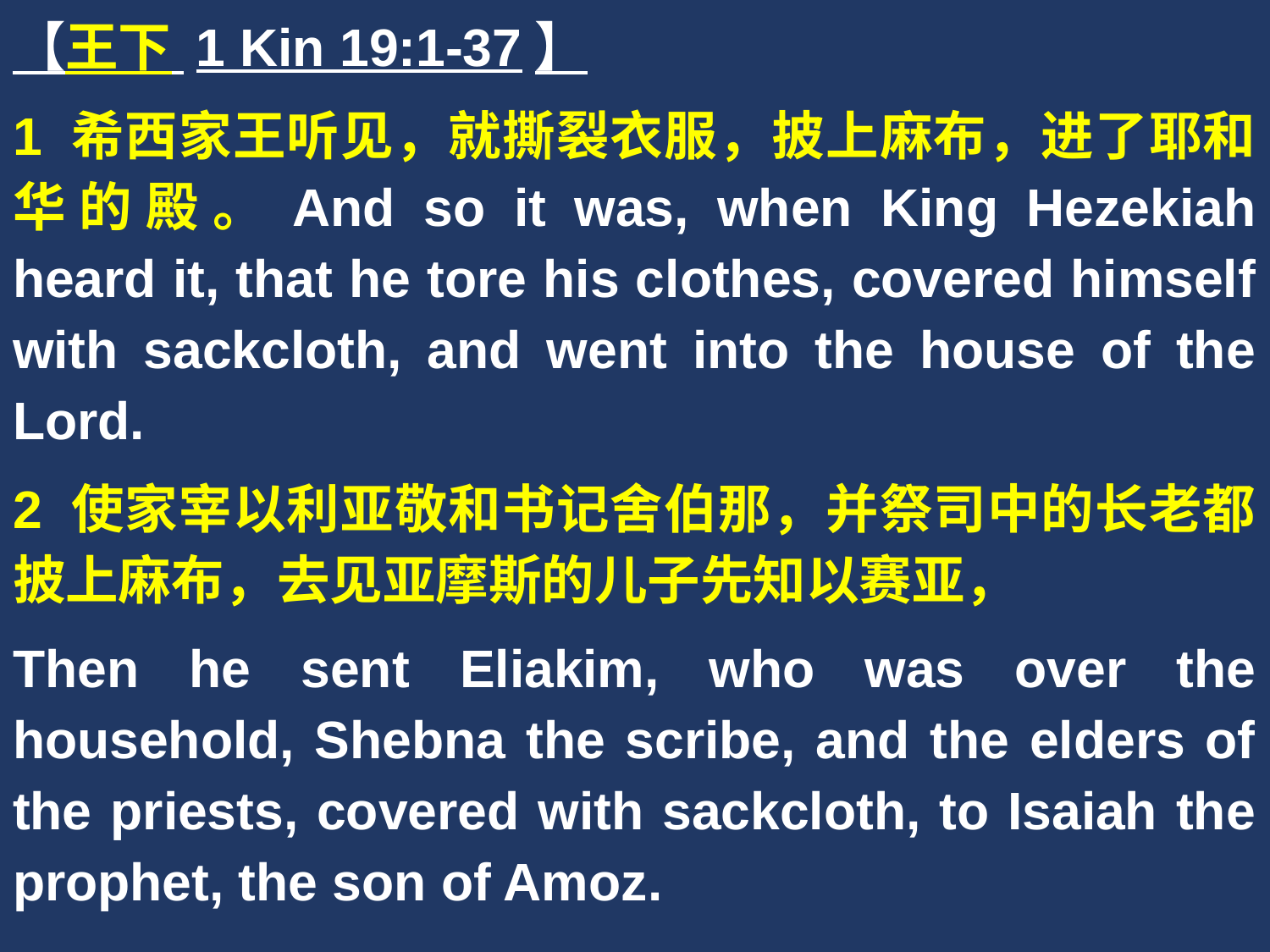

【王下 1 Kin 19:1-37】
1 希西家王听见，就撕裂衣服，披上麻布，进了耶和华的殿。And so it was, when King Hezekiah heard it, that he tore his clothes, covered himself with sackcloth, and went into the house of the Lord.
2 使家宰以利亚敬和书记舍伯那，并祭司中的长老都披上麻布，去见亚摩斯的儿子先知以赛亚，
Then he sent Eliakim, who was over the household, Shebna the scribe, and the elders of the priests, covered with sackcloth, to Isaiah the prophet, the son of Amoz.